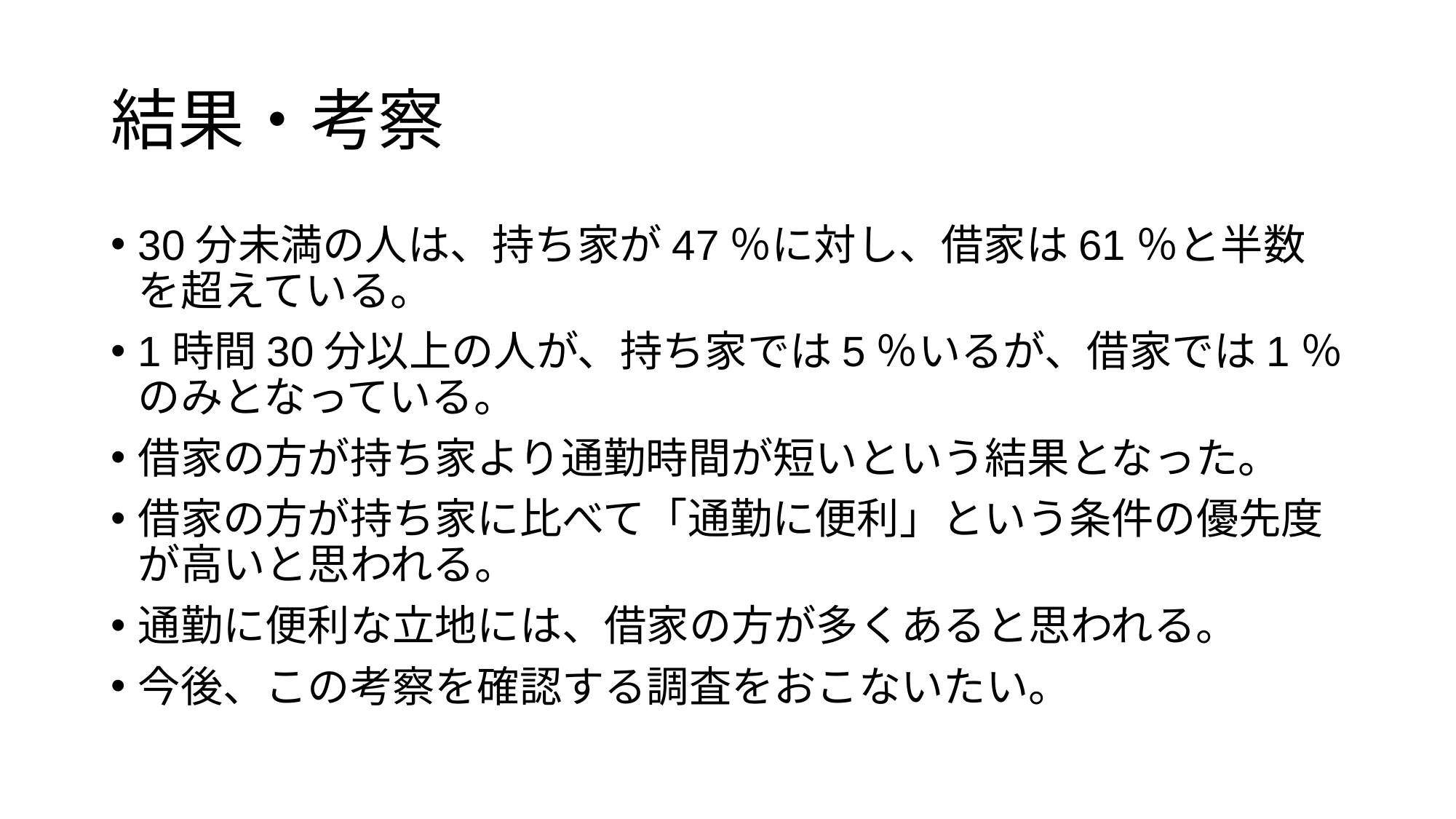

# 結果・考察
30分未満の人は、持ち家が47％に対し、借家は61％と半数を超えている。
1時間30分以上の人が、持ち家では5％いるが、借家では1％のみとなっている。
借家の方が持ち家より通勤時間が短いという結果となった。
借家の方が持ち家に比べて「通勤に便利」という条件の優先度が高いと思われる。
通勤に便利な立地には、借家の方が多くあると思われる。
今後、この考察を確認する調査をおこないたい。